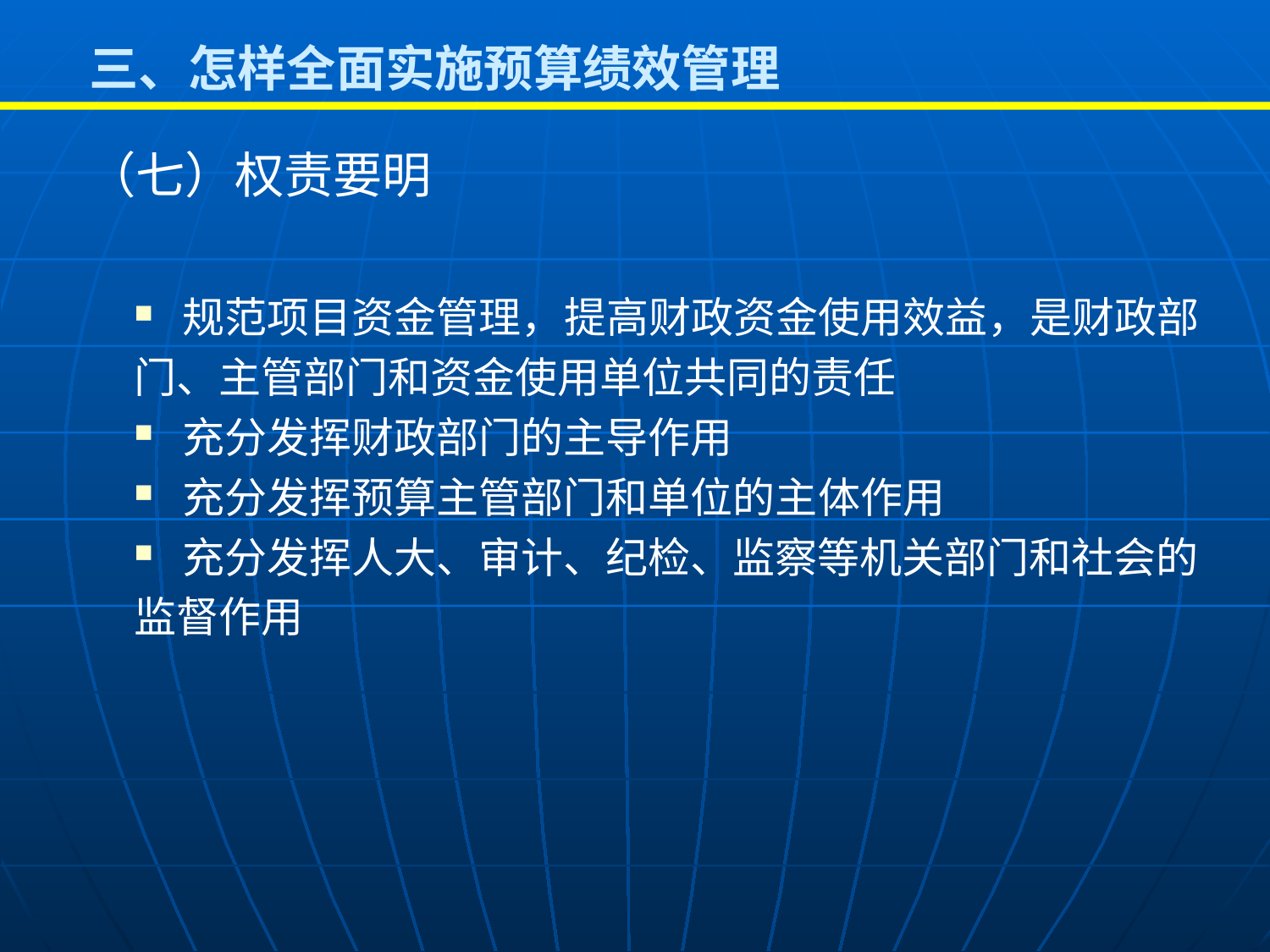

三、怎样全面实施预算绩效管理

（七）权责要明

  规范项目资金管理，提高财政资金使用效益，是财政部门、主管部门和资金使用单位共同的责任
  充分发挥财政部门的主导作用
  充分发挥预算主管部门和单位的主体作用
  充分发挥人大、审计、纪检、监察等机关部门和社会的监督作用